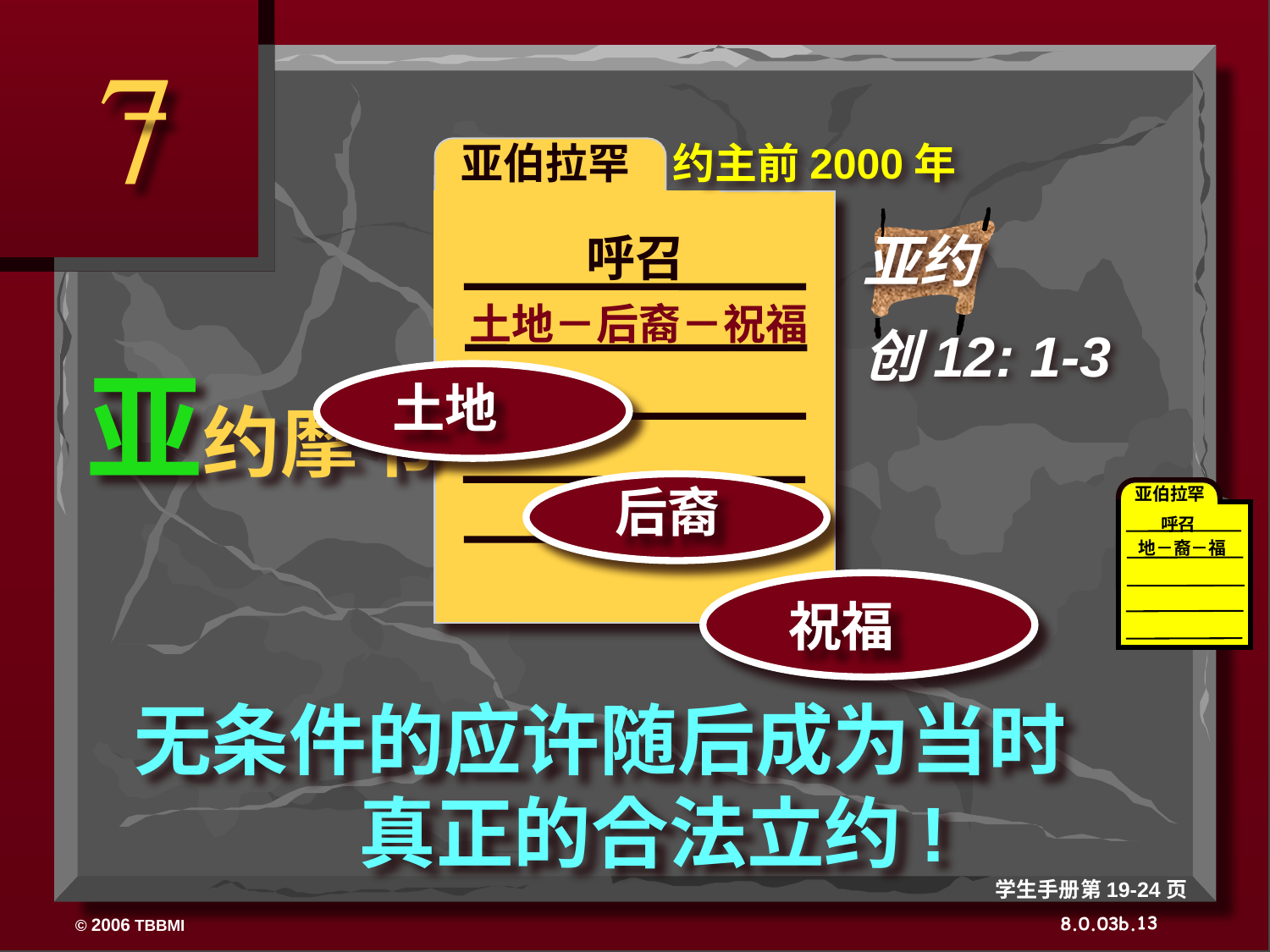

7

 亚伯拉罕
约主前2000年
ABRAHAM

亚约

呼召

土地－后裔－祝福
创12: 1-3

亚约摩书

    土地

 后裔

亚伯拉罕

呼召
  地－裔－福

  祝福
无条件的应许随后成为当时       真正的合法立约!

学生手册第19-24页

13